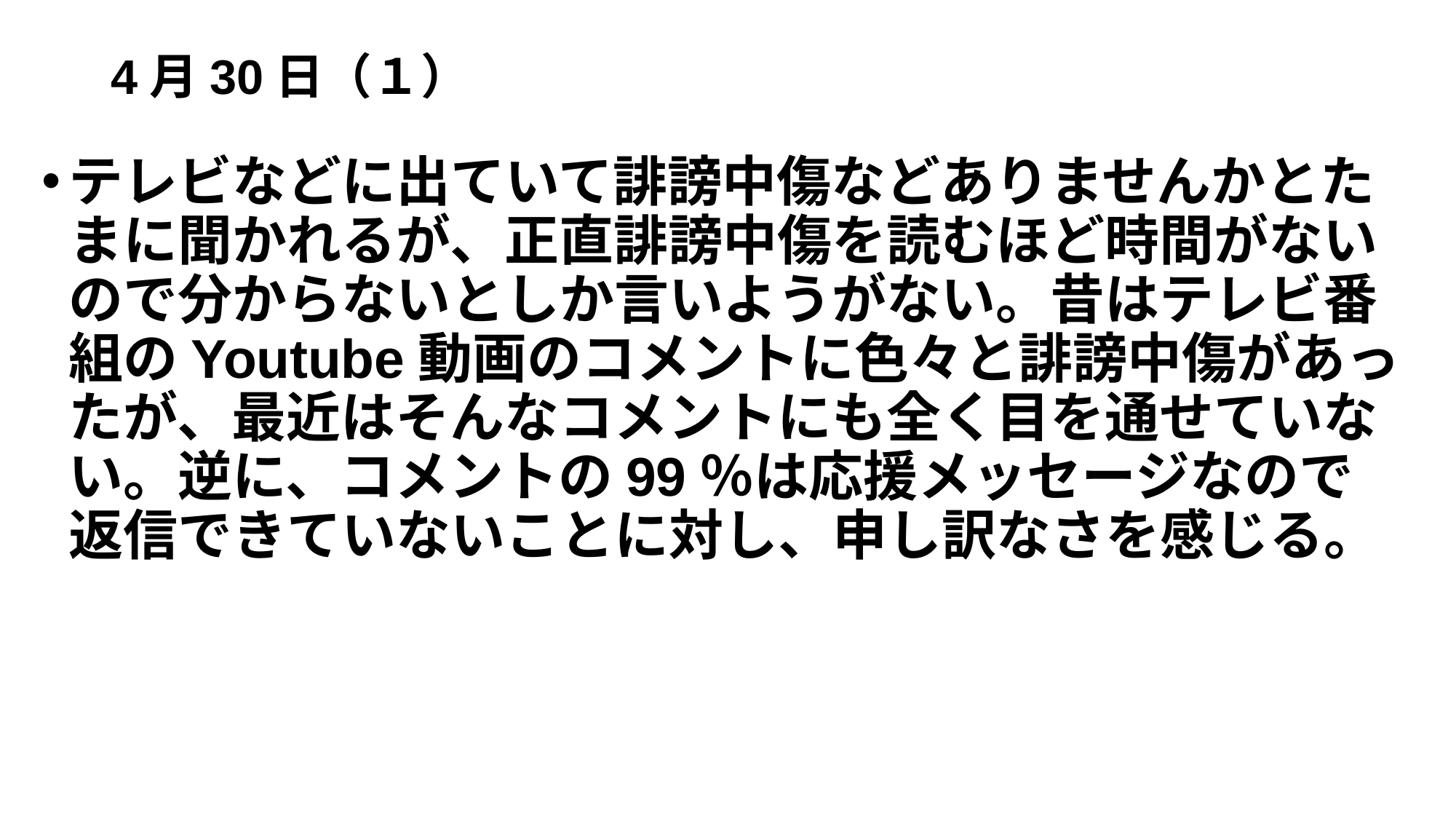

# 4月30日（１）
テレビなどに出ていて誹謗中傷などありませんかとたまに聞かれるが、正直誹謗中傷を読むほど時間がないので分からないとしか言いようがない。昔はテレビ番組のYoutube動画のコメントに色々と誹謗中傷があったが、最近はそんなコメントにも全く目を通せていない。逆に、コメントの99％は応援メッセージなので返信できていないことに対し、申し訳なさを感じる。